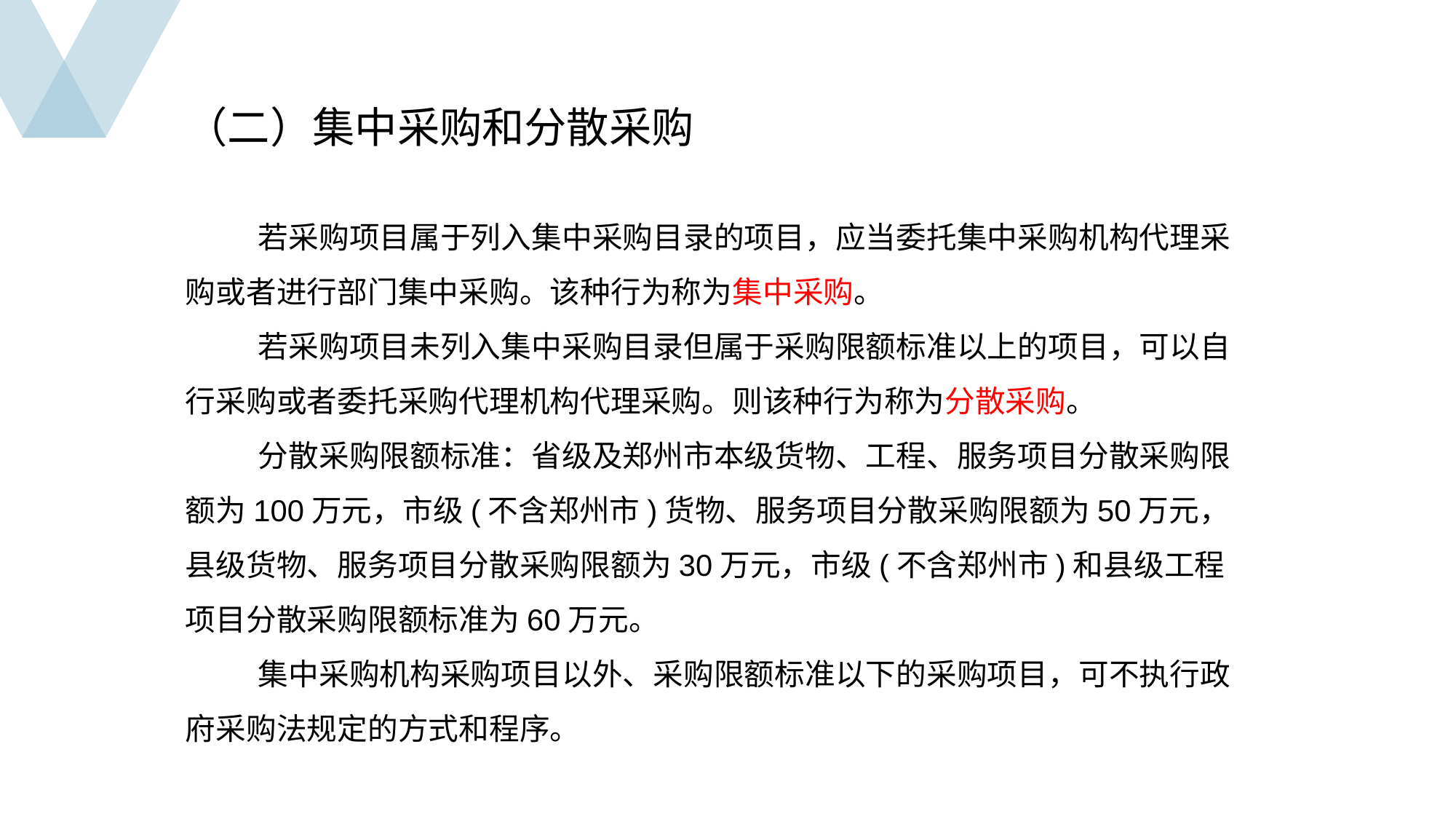

（二）集中采购和分散采购

若采购项目属于列入集中采购目录的项目，应当委托集中采购机构代理采购或者进行部门集中采购。该种行为称为集中采购。
若采购项目未列入集中采购目录但属于采购限额标准以上的项目，可以自行采购或者委托采购代理机构代理采购。则该种行为称为分散采购。
分散采购限额标准：省级及郑州市本级货物、工程、服务项目分散采购限额为100万元，市级(不含郑州市)货物、服务项目分散采购限额为50万元，县级货物、服务项目分散采购限额为30万元，市级(不含郑州市)和县级工程项目分散采购限额标准为60万元。
集中采购机构采购项目以外、采购限额标准以下的采购项目，可不执行政府采购法规定的方式和程序。